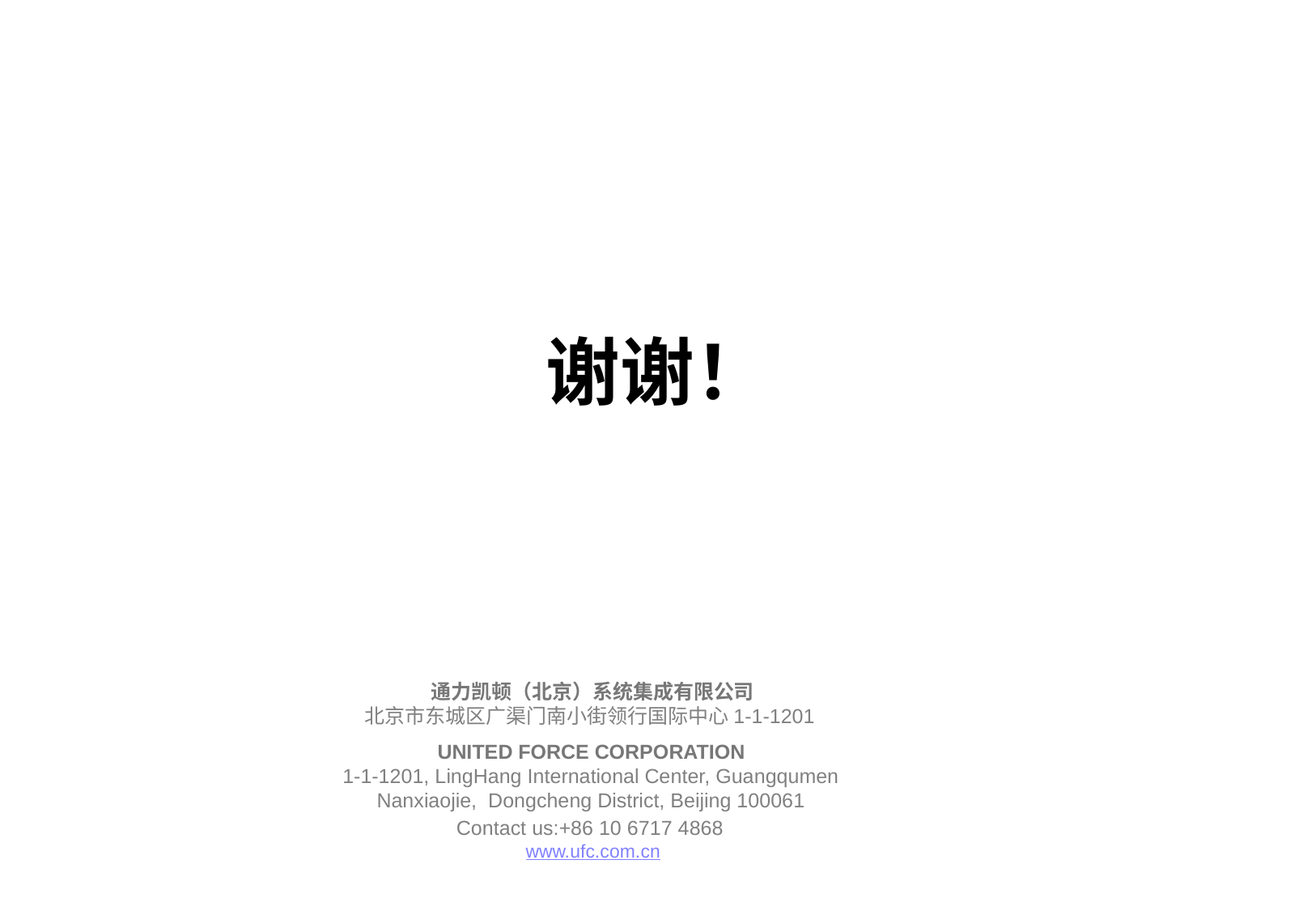

谢谢！
通力凯顿（北京）系统集成有限公司
北京市东城区广渠门南小街领行国际中心1-1-1201
UNITED FORCE CORPORATION
1-1-1201, LingHang International Center, Guangqumen
Nanxiaojie,  Dongcheng District, Beijing 100061
Contact us:+86 10 6717 4868
www.ufc.com.cn